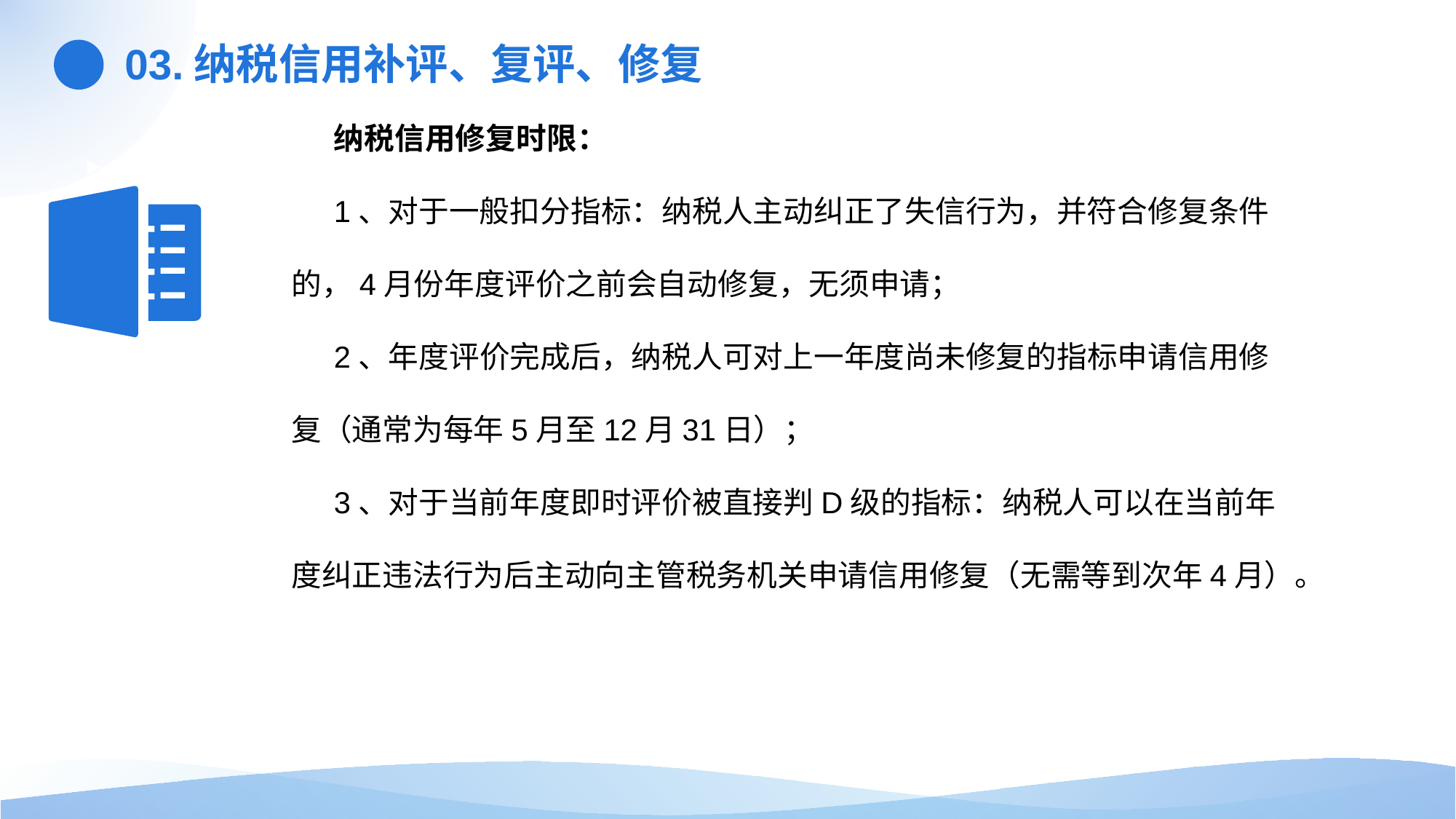

03.纳税信用补评、复评、修复

纳税信用修复时限：
1、对于一般扣分指标：纳税人主动纠正了失信行为，并符合修复条件的，4月份年度评价之前会自动修复，无须申请；
2、年度评价完成后，纳税人可对上一年度尚未修复的指标申请信用修复（通常为每年5月至12月31日）；
3、对于当前年度即时评价被直接判D级的指标：纳税人可以在当前年度纠正违法行为后主动向主管税务机关申请信用修复（无需等到次年4月）。